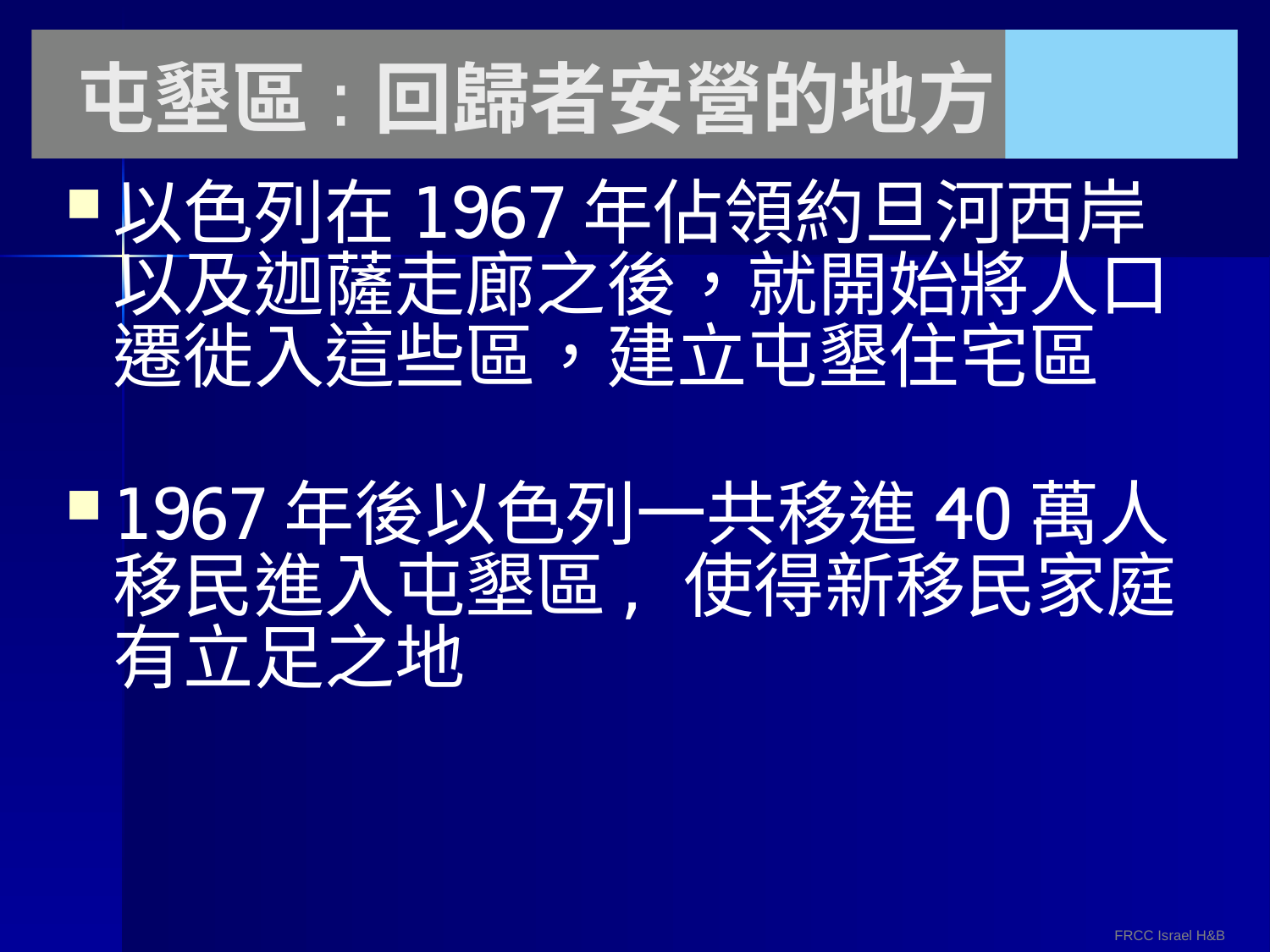

# 屯墾區:回歸者安營的地方

以色列在1967年佔領約旦河西岸以及迦薩走廊之後，就開始將人口遷徙入這些區，建立屯墾住宅區

1967年後以色列一共移進40萬人移民進入屯墾區, 使得新移民家庭有立足之地